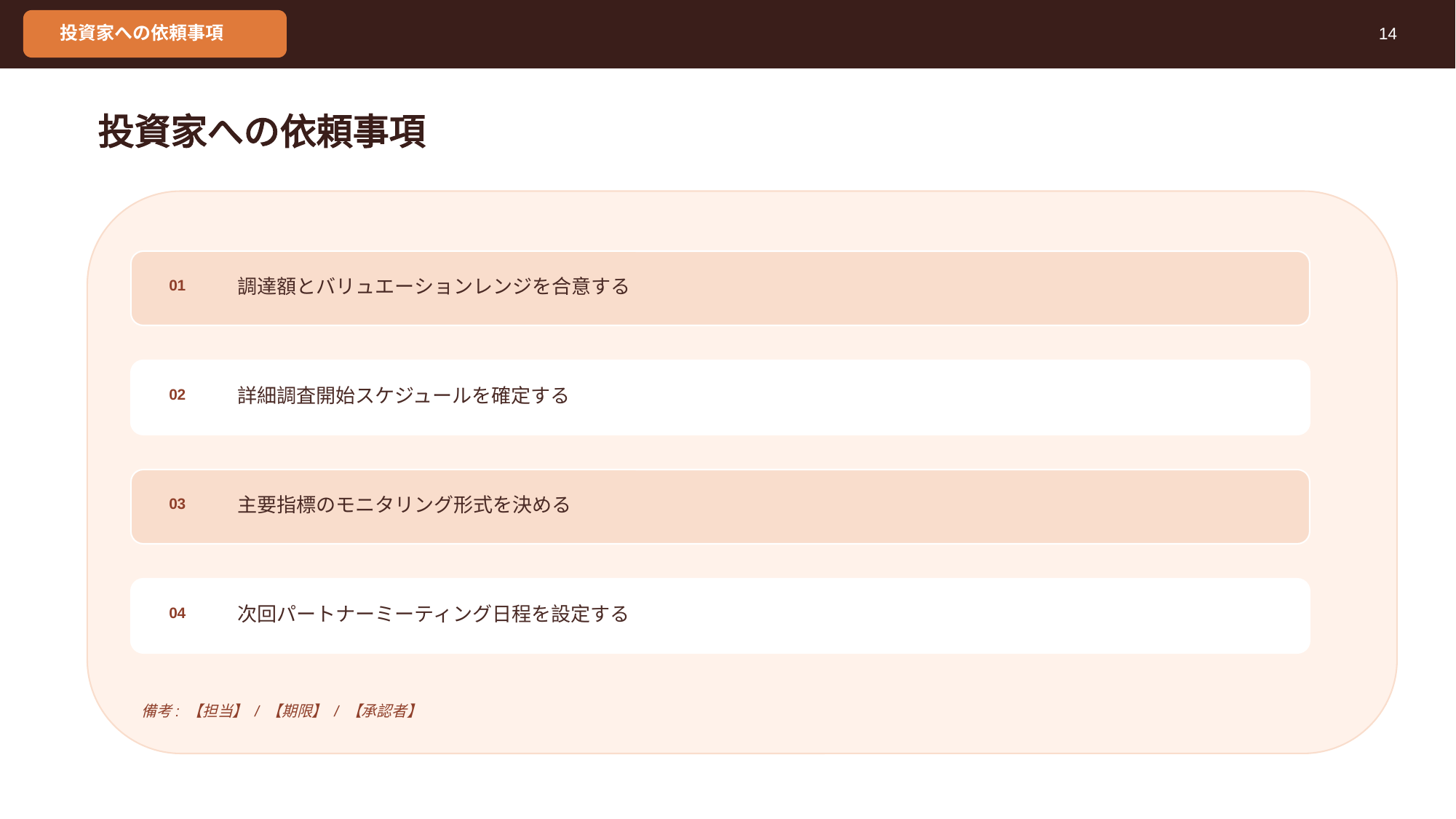

投資家への依頼事項
14
投資家への依頼事項

調達額とバリュエーションレンジを合意する
01

詳細調査開始スケジュールを確定する
02

主要指標のモニタリング形式を決める
03

次回パートナーミーティング日程を設定する
04
備考: 【担当】 / 【期限】 / 【承認者】